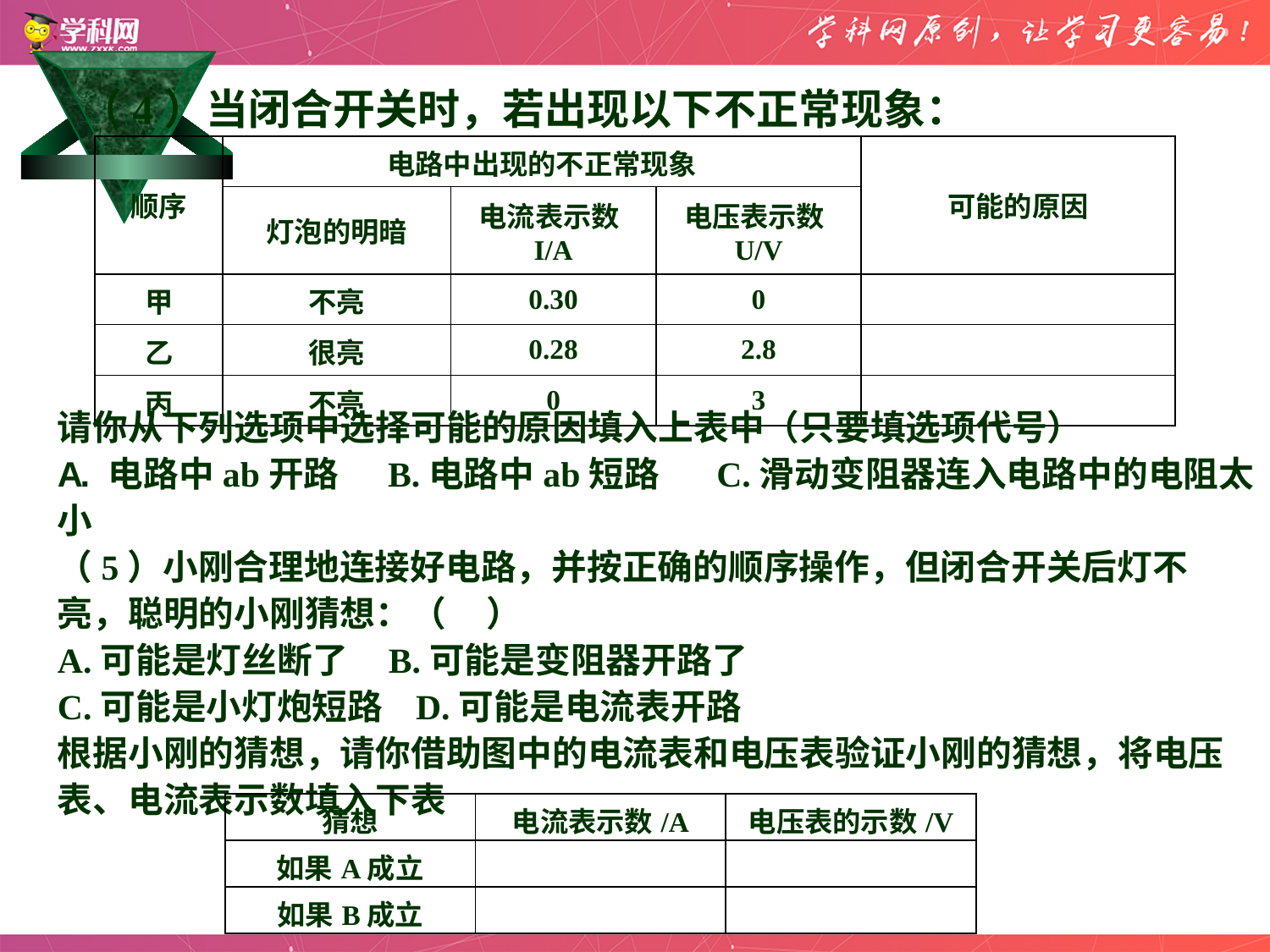

（4）当闭合开关时，若出现以下不正常现象：
| 顺序 | 电路中出现的不正常现象 |  |  | 可能的原因 |
| --- | --- | --- | --- | --- |
|  | 灯泡的明暗 | 电流表示数I/A | 电压表示数U/V |  |
| 甲 | 不亮 | 0.30 | 0 |  |
| 乙 | 很亮 | 0.28 | 2.8 |  |
| 丙 | 不亮 | 0 | 3 |  |
请你从下列选项中选择可能的原因填入上表中（只要填选项代号）
 电路中ab开路     B.电路中ab短路      C.滑动变阻器连入电路中的电阻太小
（5）小刚合理地连接好电路，并按正确的顺序操作，但闭合开关后灯不亮，聪明的小刚猜想：（     ）
A.可能是灯丝断了    B.可能是变阻器开路了
C.可能是小灯炮短路   D.可能是电流表开路
根据小刚的猜想，请你借助图中的电流表和电压表验证小刚的猜想，将电压表、电流表示数填入下表
| 猜想 | 电流表示数/A | 电压表的示数/V |
| --- | --- | --- |
| 如果A成立 |  |  |
| 如果B成立 |  |  |